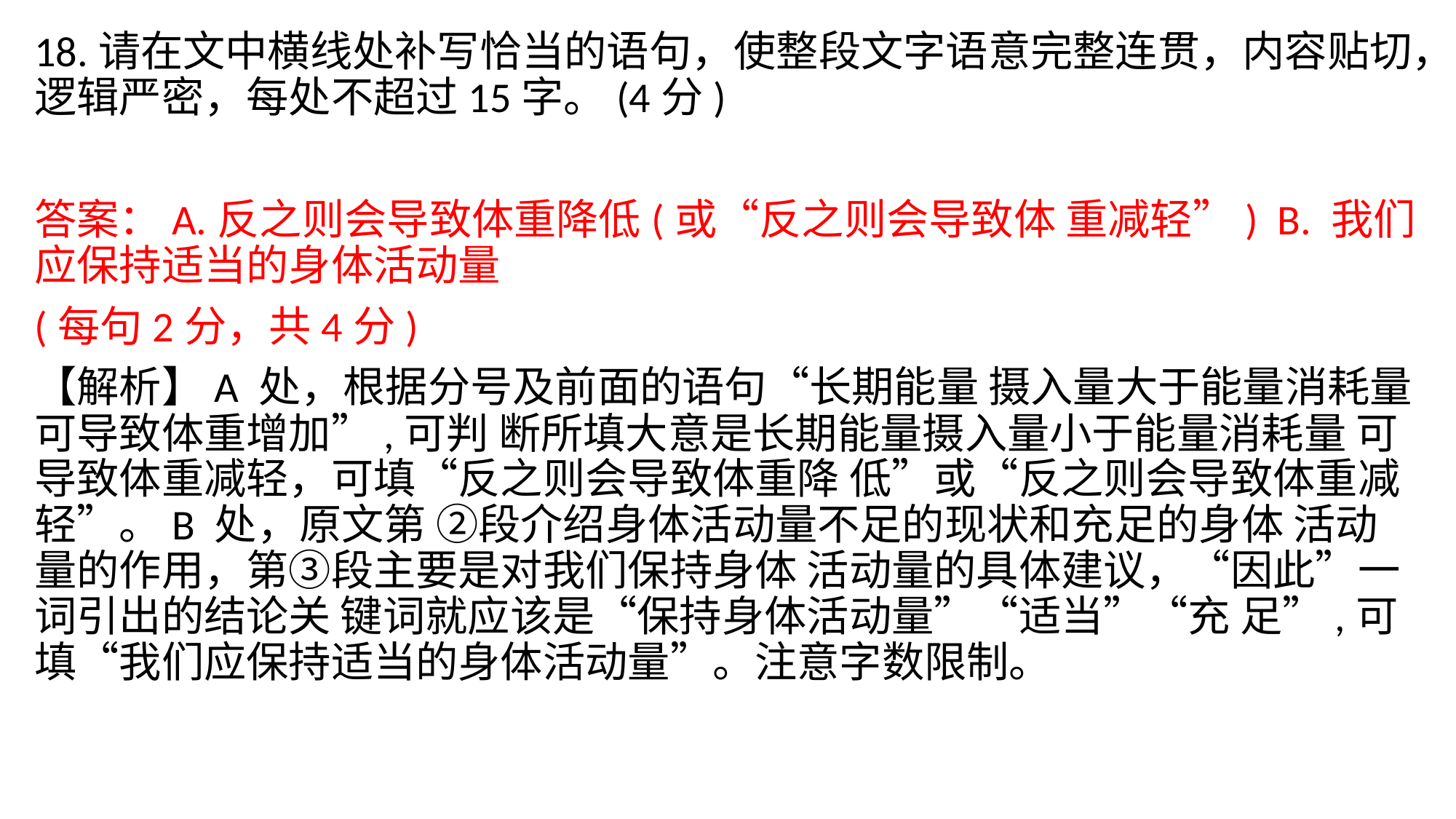

18.请在文中横线处补写恰当的语句，使整段文字语意完整连贯，内容贴切，逻辑严密，每处不超过15字。(4分)

答案：A.反之则会导致体重降低(或“反之则会导致体 重减轻”)  B. 我们应保持适当的身体活动量
(每句2分，共4分)
【解析】A 处，根据分号及前面的语句“长期能量 摄入量大于能量消耗量可导致体重增加”,可判 断所填大意是长期能量摄入量小于能量消耗量 可导致体重减轻，可填“反之则会导致体重降 低”或“反之则会导致体重减轻”。B 处，原文第 ②段介绍身体活动量不足的现状和充足的身体 活动量的作用，第③段主要是对我们保持身体 活动量的具体建议，“因此”一词引出的结论关 键词就应该是“保持身体活动量”“适当”“充 足”,可填“我们应保持适当的身体活动量”。注意字数限制。